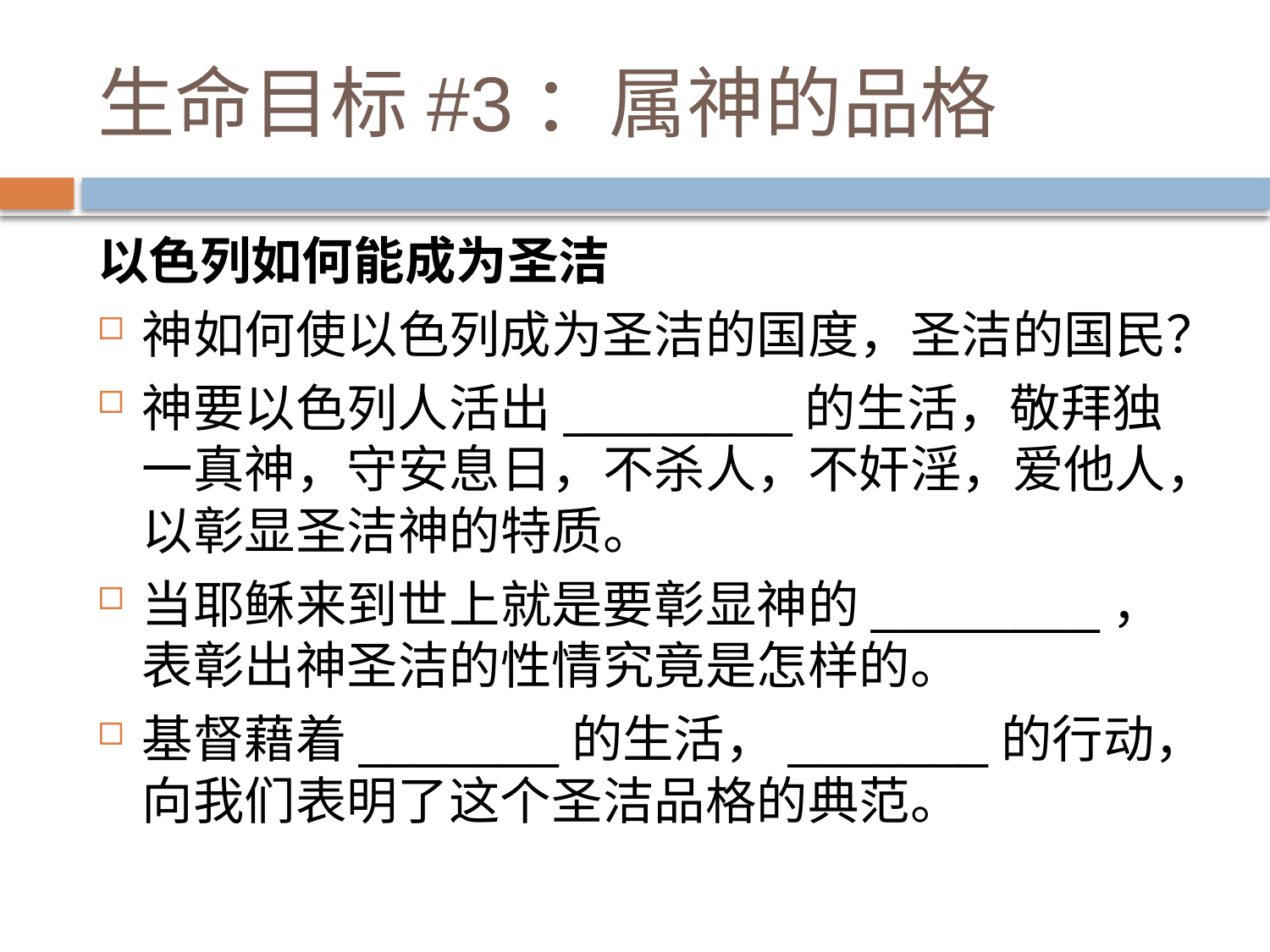

# 生命目标#3：属神的品格
以色列如何能成为圣洁
神如何使以色列成为圣洁的国度，圣洁的国民？
神要以色列人活出________的生活，敬拜独一真神，守安息日，不杀人，不奸淫，爱他人，以彰显圣洁神的特质。
当耶稣来到世上就是要彰显神的________，表彰出神圣洁的性情究竟是怎样的。
基督藉着_______的生活，_______的行动，向我们表明了这个圣洁品格的典范。